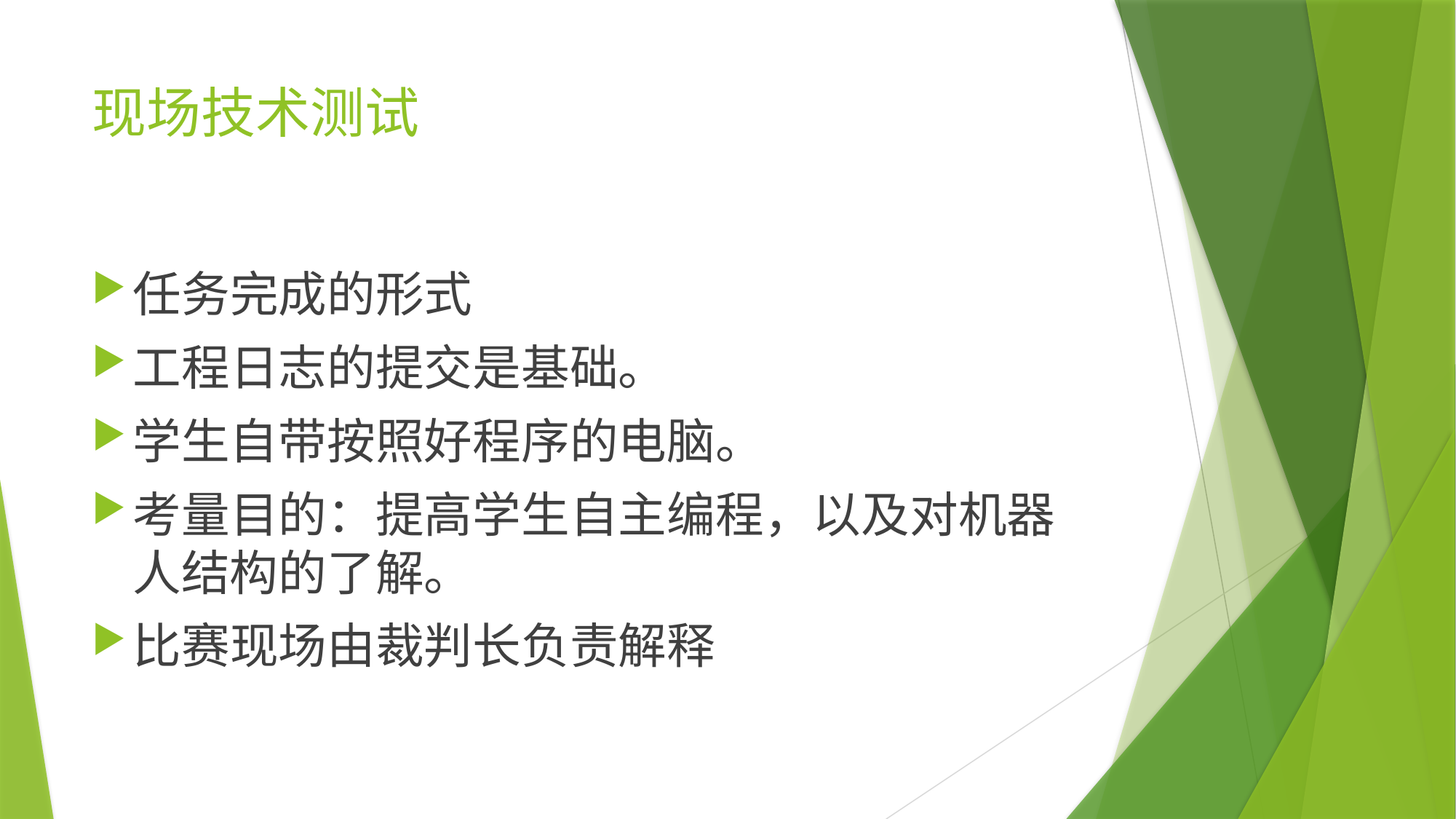

# 现场技术测试
任务完成的形式
工程日志的提交是基础。
学生自带按照好程序的电脑。
考量目的：提高学生自主编程，以及对机器人结构的了解。
比赛现场由裁判长负责解释